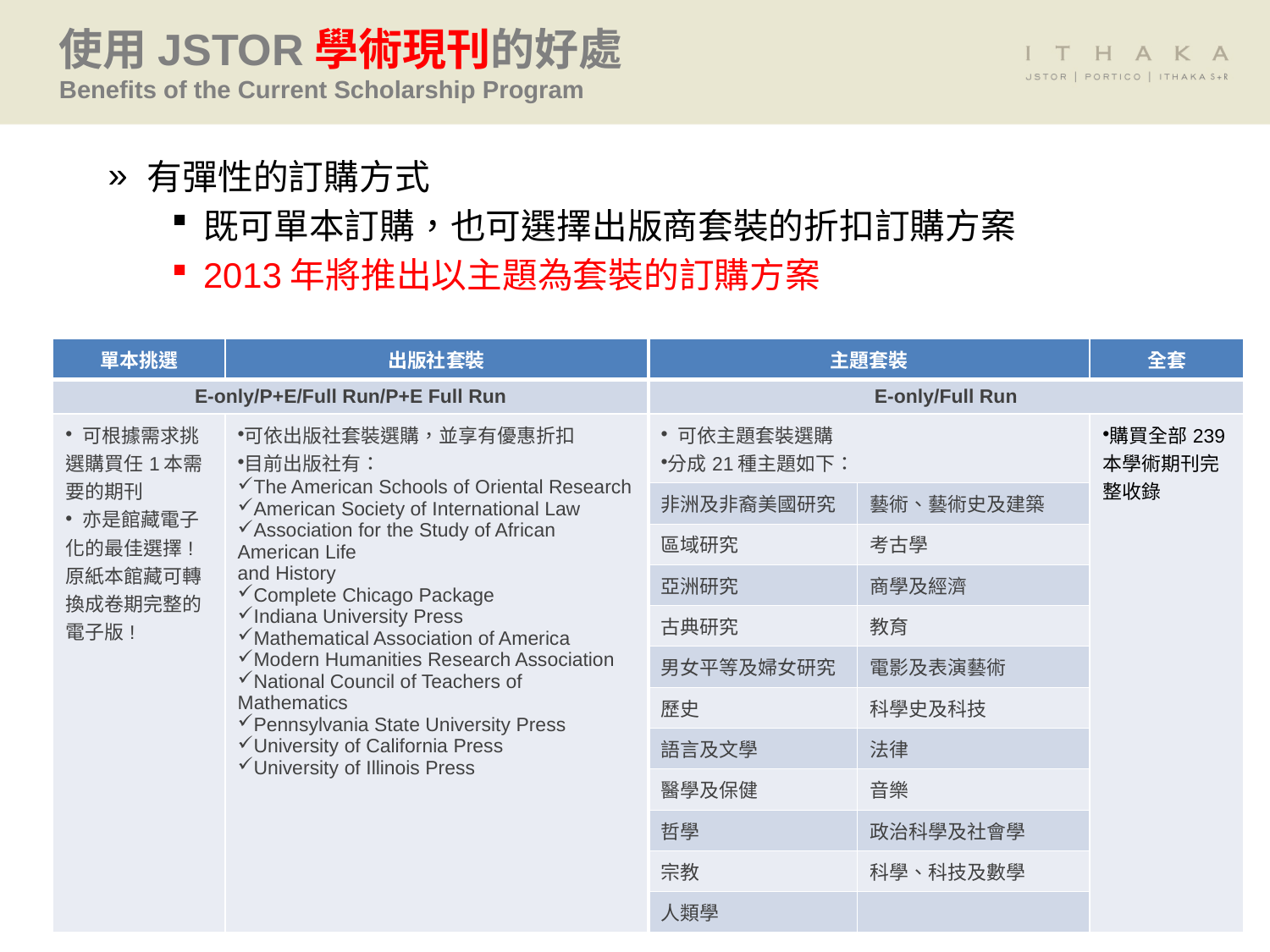

使用JSTOR學術現刊的好處
Benefits of the Current Scholarship Program
有彈性的訂購方式
既可單本訂購，也可選擇出版商套裝的折扣訂購方案
2013年將推出以主題為套裝的訂購方案

| 單本挑選 | 出版社套裝 | 主題套裝 |  | 全套 |
| --- | --- | --- | --- | --- |
| E-only/P+E/Full Run/P+E Full Run |  | E-only/Full Run |  |  |
| 可根據需求挑選購買任1本需要的期刊 亦是館藏電子化的最佳選擇!原紙本館藏可轉換成卷期完整的電子版! | 可依出版社套裝選購，並享有優惠折扣 目前出版社有： The American Schools of Oriental Research American Society of International Law Association for the Study of African American Life and History Complete Chicago Package Indiana University Press Mathematical Association of America Modern Humanities Research Association National Council of Teachers of Mathematics Pennsylvania State University Press University of California Press University of Illinois Press | 可依主題套裝選購 分成21種主題如下： |  | 購買全部239本學術期刊完整收錄 |
|  |  | 非洲及非裔美國研究 | 藝術、藝術史及建築 |  |
|  |  | 區域研究 | 考古學 |  |
|  |  | 亞洲研究 | 商學及經濟 |  |
|  |  | 古典研究 | 教育 |  |
|  |  | 男女平等及婦女研究 | 電影及表演藝術 |  |
|  |  | 歷史 | 科學史及科技 |  |
|  |  | 語言及文學 | 法律 |  |
|  |  | 醫學及保健 | 音樂 |  |
|  |  | 哲學 | 政治科學及社會學 |  |
|  |  | 宗教 | 科學、科技及數學 |  |
|  |  | 人類學 |  |  |